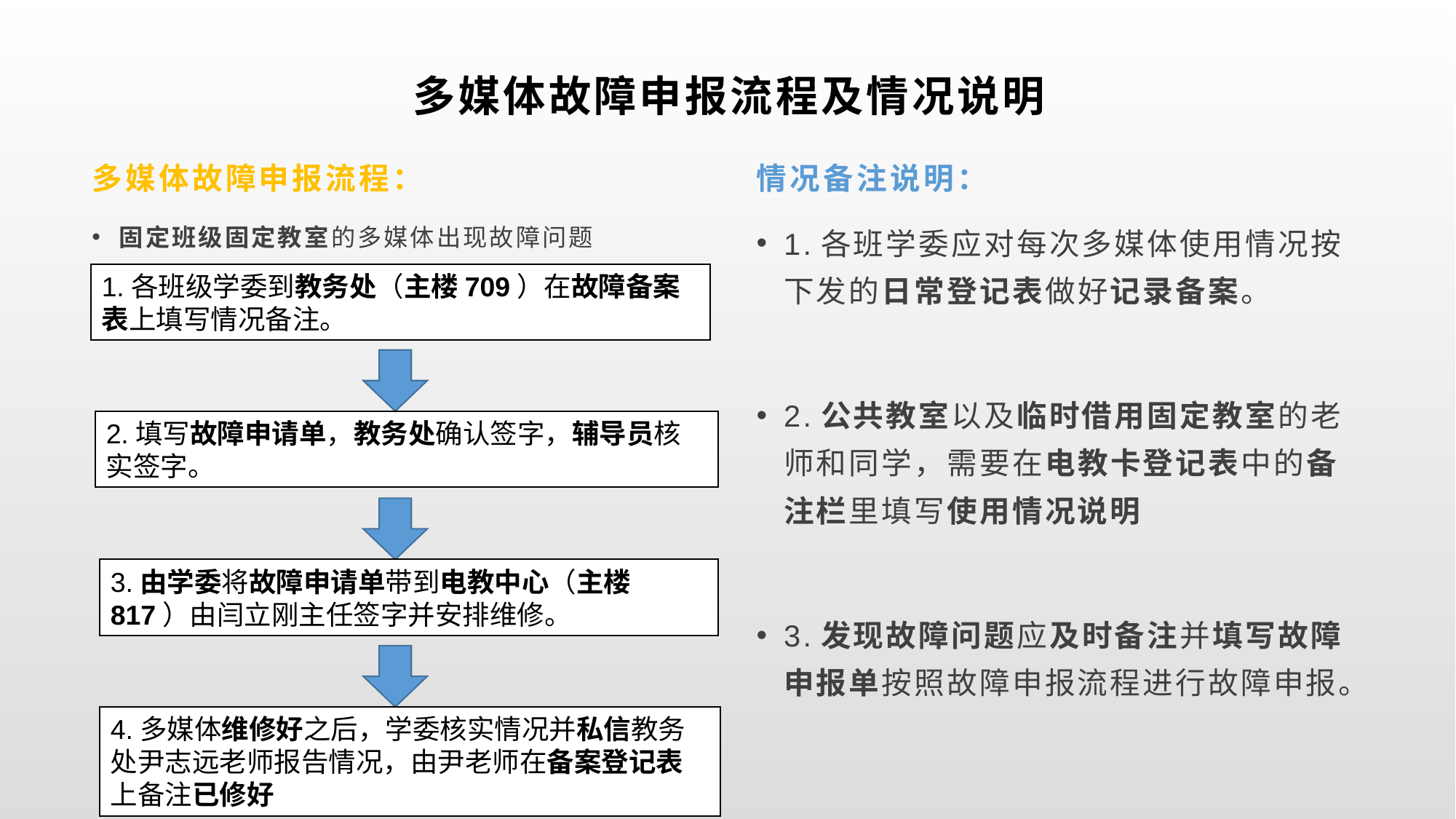

# 多媒体故障申报流程及情况说明
多媒体故障申报流程：
情况备注说明：
固定班级固定教室的多媒体出现故障问题

1.各班学委应对每次多媒体使用情况按下发的日常登记表做好记录备案。

2.公共教室以及临时借用固定教室的老师和同学，需要在电教卡登记表中的备注栏里填写使用情况说明

3.发现故障问题应及时备注并填写故障申报单按照故障申报流程进行故障申报。
1.各班级学委到教务处（主楼709）在故障备案表上填写情况备注。

2.填写故障申请单，教务处确认签字，辅导员核实签字。

3.由学委将故障申请单带到电教中心（主楼817）由闫立刚主任签字并安排维修。

4.多媒体维修好之后，学委核实情况并私信教务处尹志远老师报告情况，由尹老师在备案登记表上备注已修好